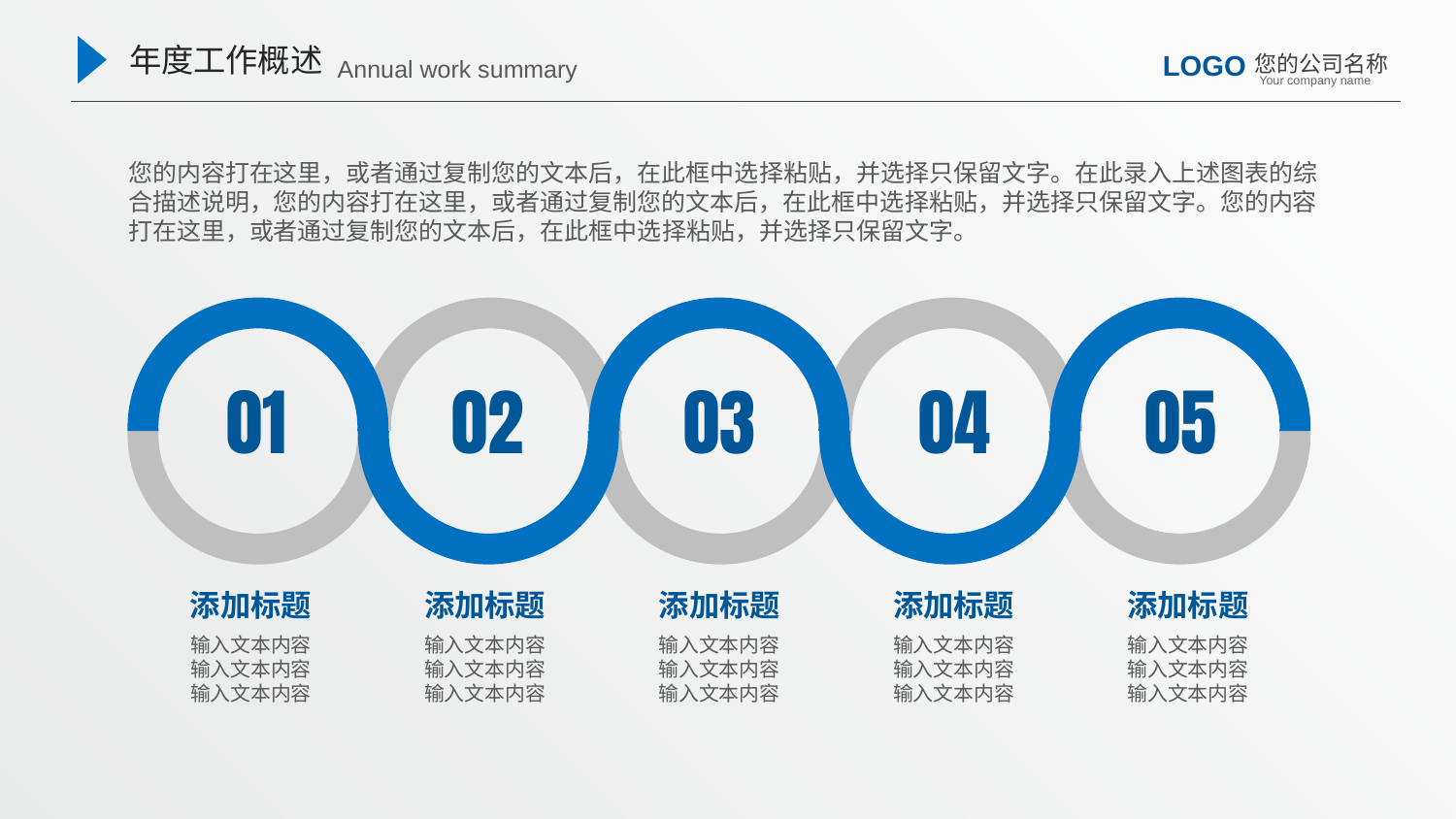

年度工作概述
Annual work summary
LOGO
您的公司名称
Your company name

您的内容打在这里，或者通过复制您的文本后，在此框中选择粘贴，并选择只保留文字。在此录入上述图表的综合描述说明，您的内容打在这里，或者通过复制您的文本后，在此框中选择粘贴，并选择只保留文字。您的内容打在这里，或者通过复制您的文本后，在此框中选择粘贴，并选择只保留文字。

01
02
03
04
05

添加标题
添加标题
添加标题
添加标题
添加标题
输入文本内容
输入文本内容
输入文本内容
输入文本内容
输入文本内容
输入文本内容
输入文本内容
输入文本内容
输入文本内容
输入文本内容
输入文本内容
输入文本内容
输入文本内容
输入文本内容
输入文本内容